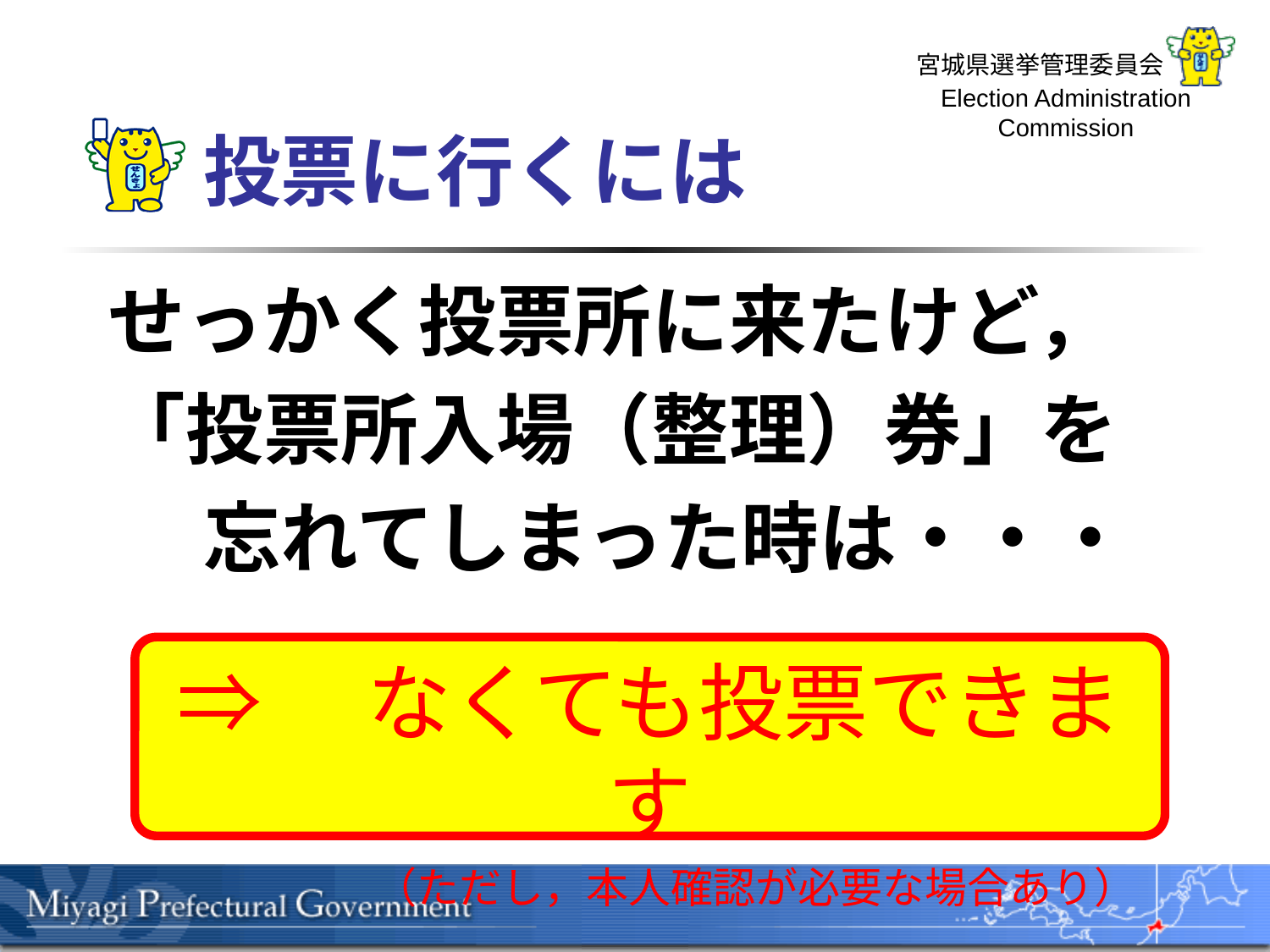

# 投票に行くには
せっかく投票所に来たけど，
「投票所入場（整理）券」を
　 忘れてしまった時は・・・
⇒　なくても投票できます
　　　　　（ただし，本人確認が必要な場合あり）